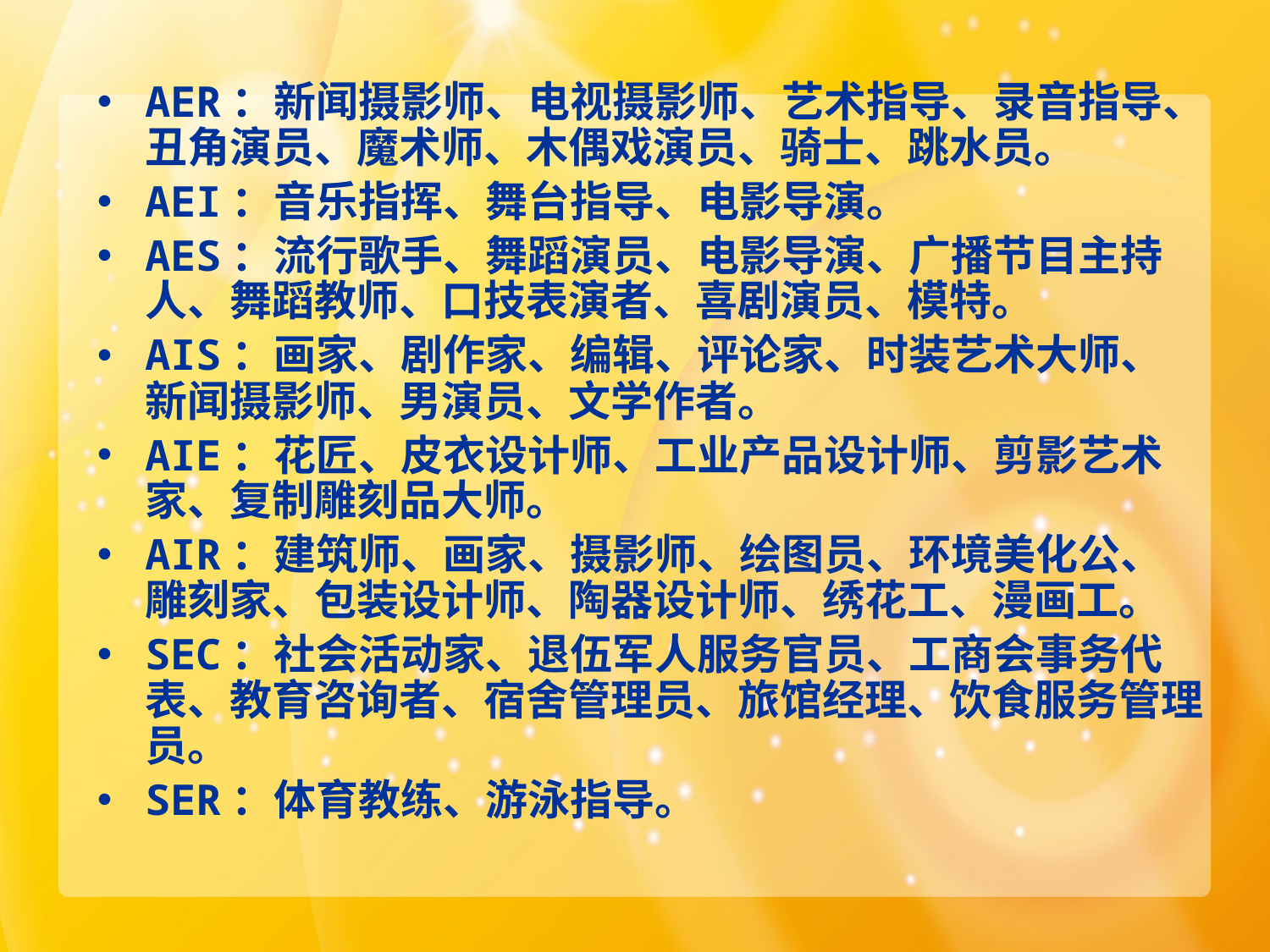

#
AER：新闻摄影师、电视摄影师、艺术指导、录音指导、丑角演员、魔术师、木偶戏演员、骑士、跳水员。
AEI：音乐指挥、舞台指导、电影导演。
AES：流行歌手、舞蹈演员、电影导演、广播节目主持人、舞蹈教师、口技表演者、喜剧演员、模特。
AIS：画家、剧作家、编辑、评论家、时装艺术大师、新闻摄影师、男演员、文学作者。
AIE：花匠、皮衣设计师、工业产品设计师、剪影艺术家、复制雕刻品大师。
AIR：建筑师、画家、摄影师、绘图员、环境美化公、雕刻家、包装设计师、陶器设计师、绣花工、漫画工。
SEC：社会活动家、退伍军人服务官员、工商会事务代表、教育咨询者、宿舍管理员、旅馆经理、饮食服务管理员。
SER：体育教练、游泳指导。